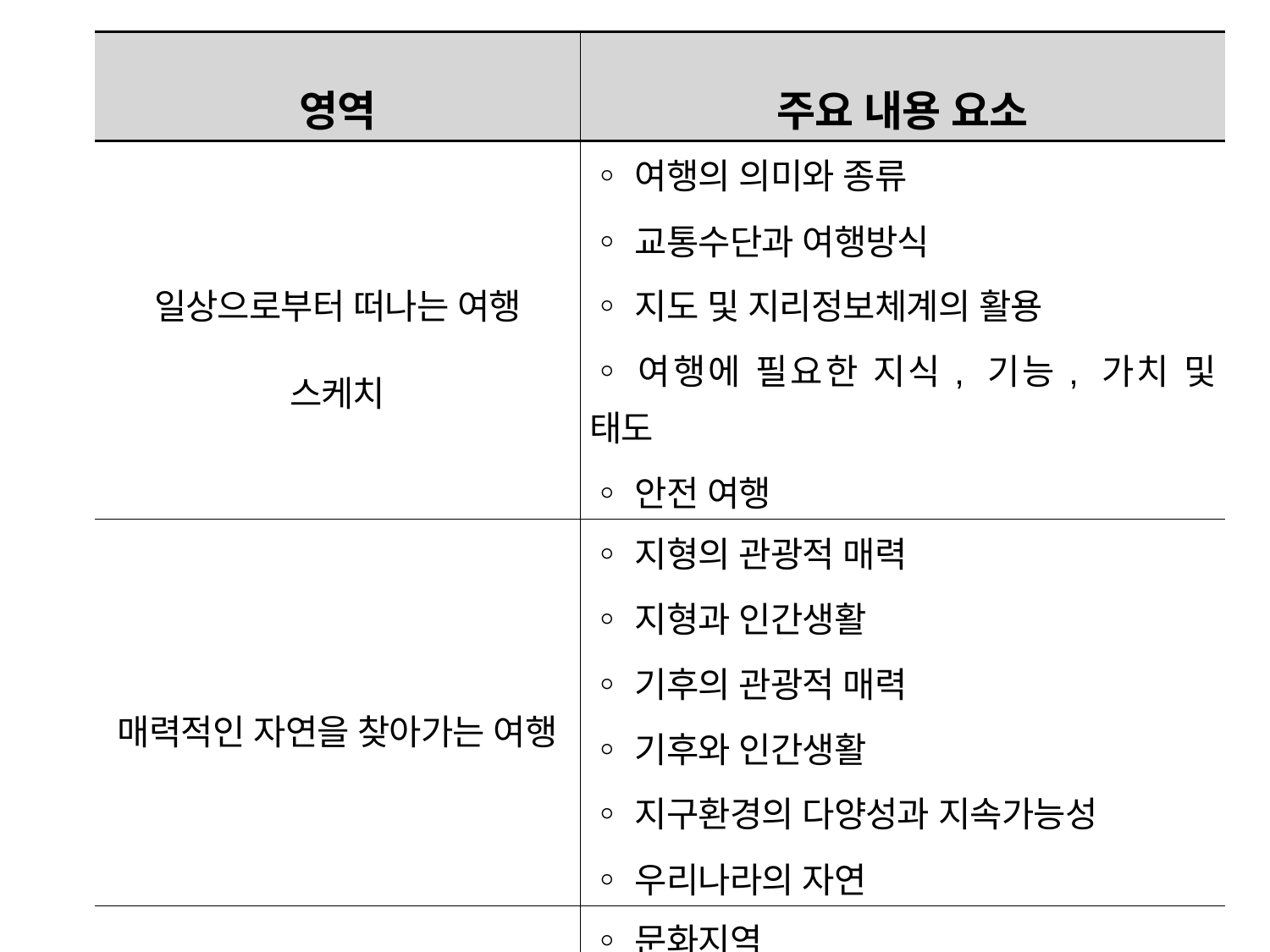

| 영역 | 주요 내용 요소 |
| --- | --- |
| 일상으로부터 떠나는 여행 스케치 | ◦여행의 의미와 종류 ◦교통수단과 여행방식 ◦지도 및 지리정보체계의 활용 ◦여행에 필요한 지식, 기능, 가치 및 태도 ◦안전 여행 |
| 매력적인 자연을 찾아가는 여행 | ◦지형의 관광적 매력 ◦지형과 인간생활 ◦기후의 관광적 매력 ◦기후와 인간생활 ◦지구환경의 다양성과 지속가능성 ◦우리나라의 자연 |
| 다채로운 문화를 찾아가는 여행 | ◦문화지역 ◦세계문화유산 ◦문화전파와 변동 ◦농촌여행과 도시여행 ◦우리나라의 문화 |